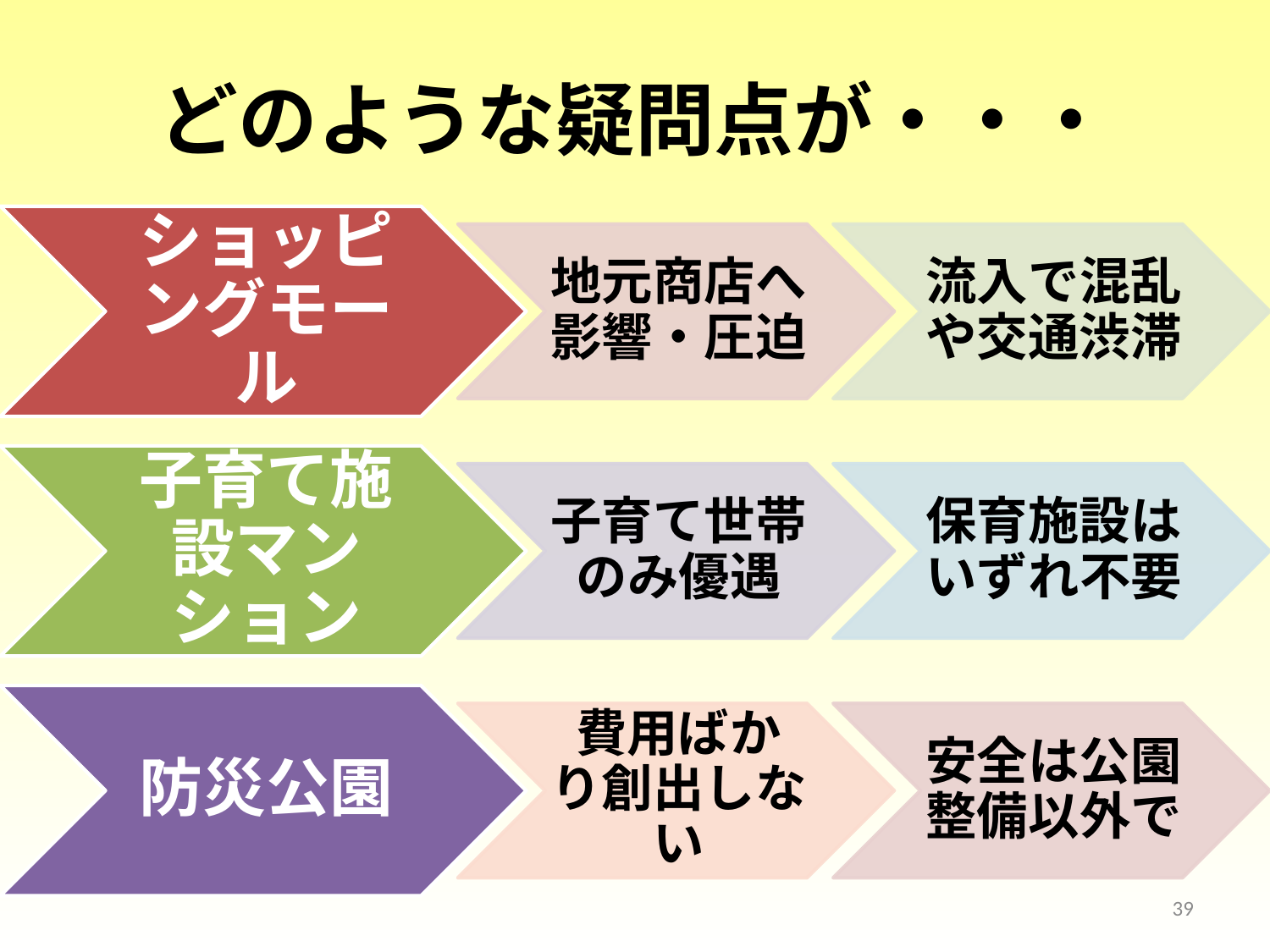

# どのような疑問点が・・・
ショッピングモール
地元商店へ影響・圧迫
流入で混乱や交通渋滞
子育て施設マンション
子育て世帯のみ優遇
保育施設はいずれ不要
防災公園
費用ばかり創出しない
安全は公園整備以外で
39